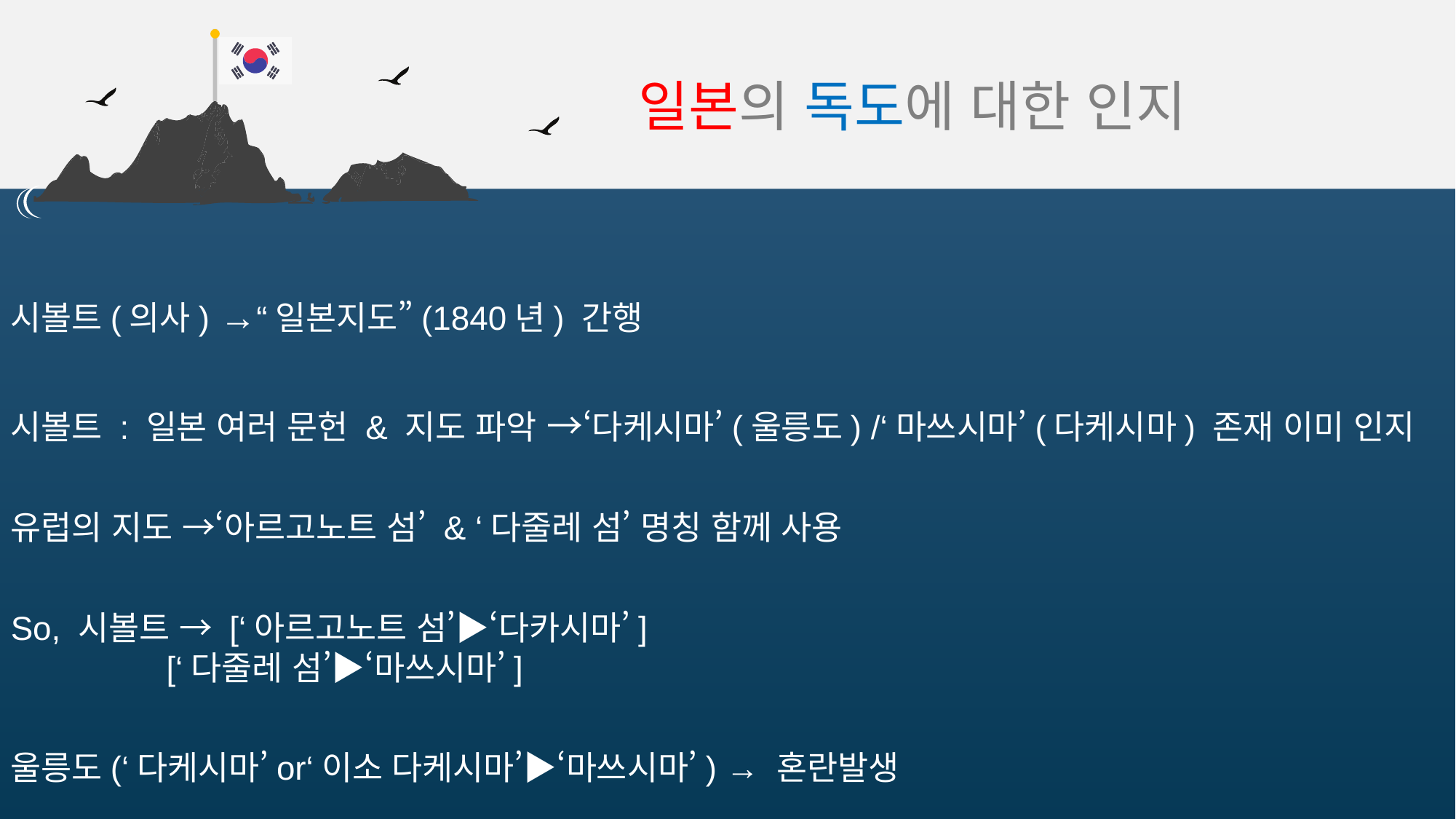

일본의 독도에 대한 인지

시볼트(의사) →“일본지도”(1840년) 간행
시볼트 : 일본 여러 문헌 & 지도 파악 →‘다케시마’(울릉도) /‘마쓰시마’(다케시마) 존재 이미 인지
유럽의 지도 →‘아르고노트 섬’ & ‘다줄레 섬’ 명칭 함께 사용
So, 시볼트 → [‘아르고노트 섬’▶‘다카시마’]
	     [‘다줄레 섬’▶‘마쓰시마’]
울릉도(‘다케시마’or‘이소 다케시마’▶‘마쓰시마’) → 혼란발생